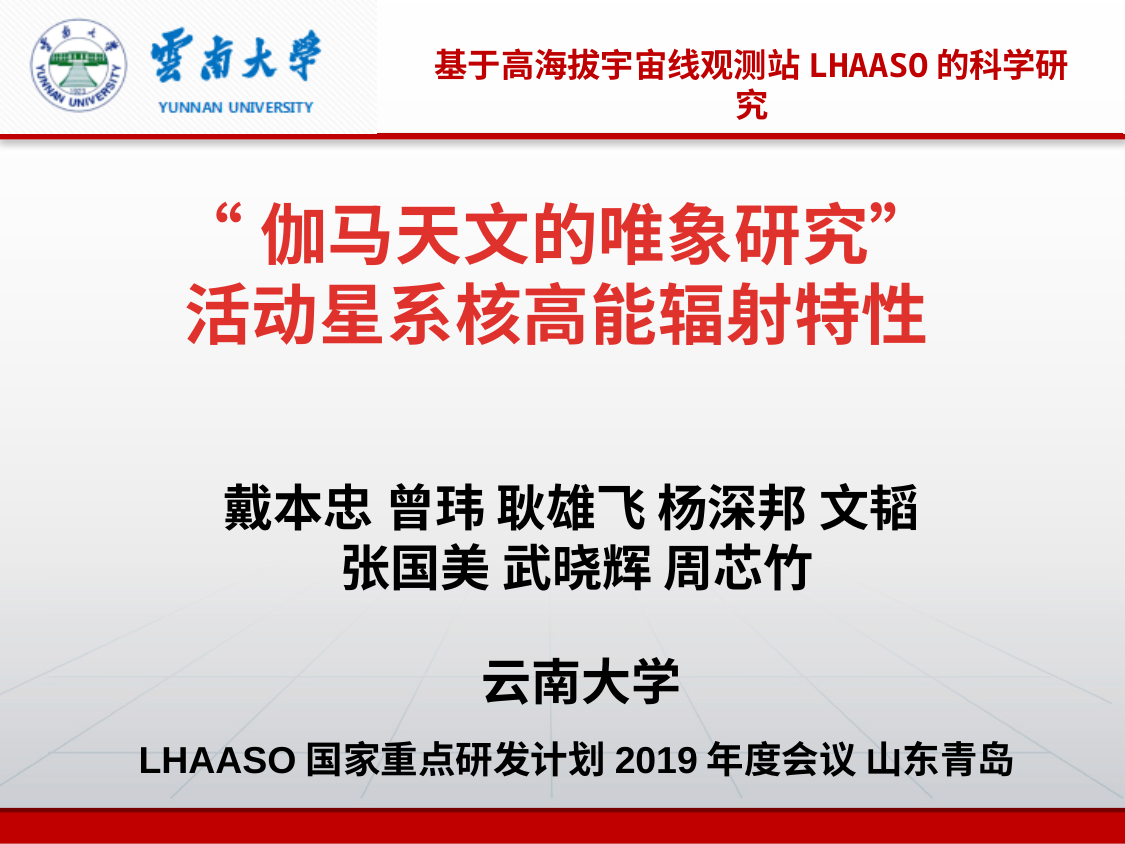

基于高海拔宇宙线观测站LHAASO的科学研究
“伽马天文的唯象研究”
活动星系核高能辐射特性
戴本忠 曾玮 耿雄飞 杨深邦 文韬
张国美 武晓辉 周芯竹
云南大学
LHAASO国家重点研发计划2019年度会议 山东青岛